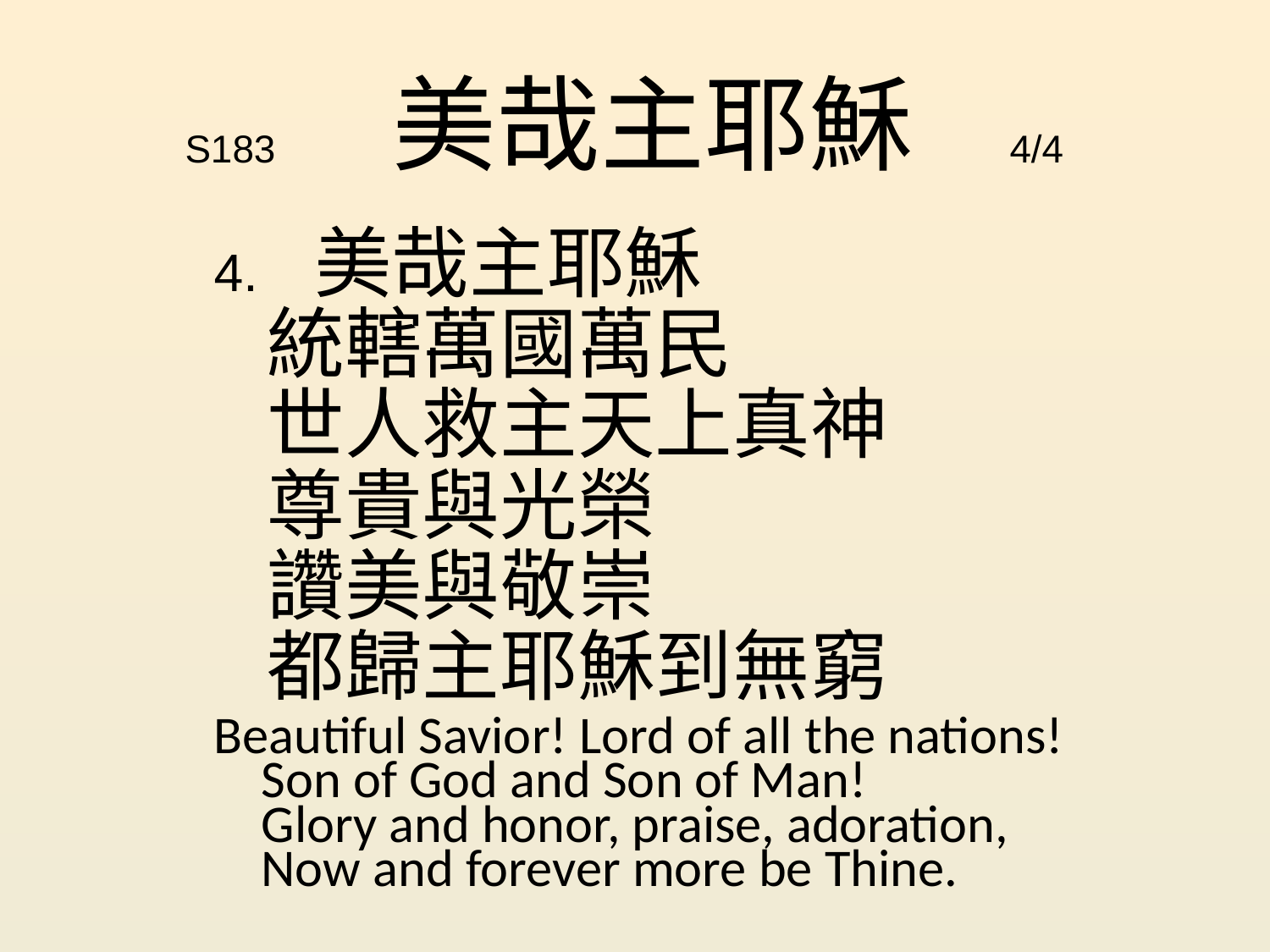

# S183          美哉主耶穌          4/4
4.   美哉主耶穌
  統轄萬國萬民
  世人救主天上真神
  尊貴與光榮
  讚美與敬崇
  都歸主耶穌到無窮
Beautiful Savior! Lord of all the nations!
Son of God and Son of Man!
Glory and honor, praise, adoration,
Now and forever more be Thine.